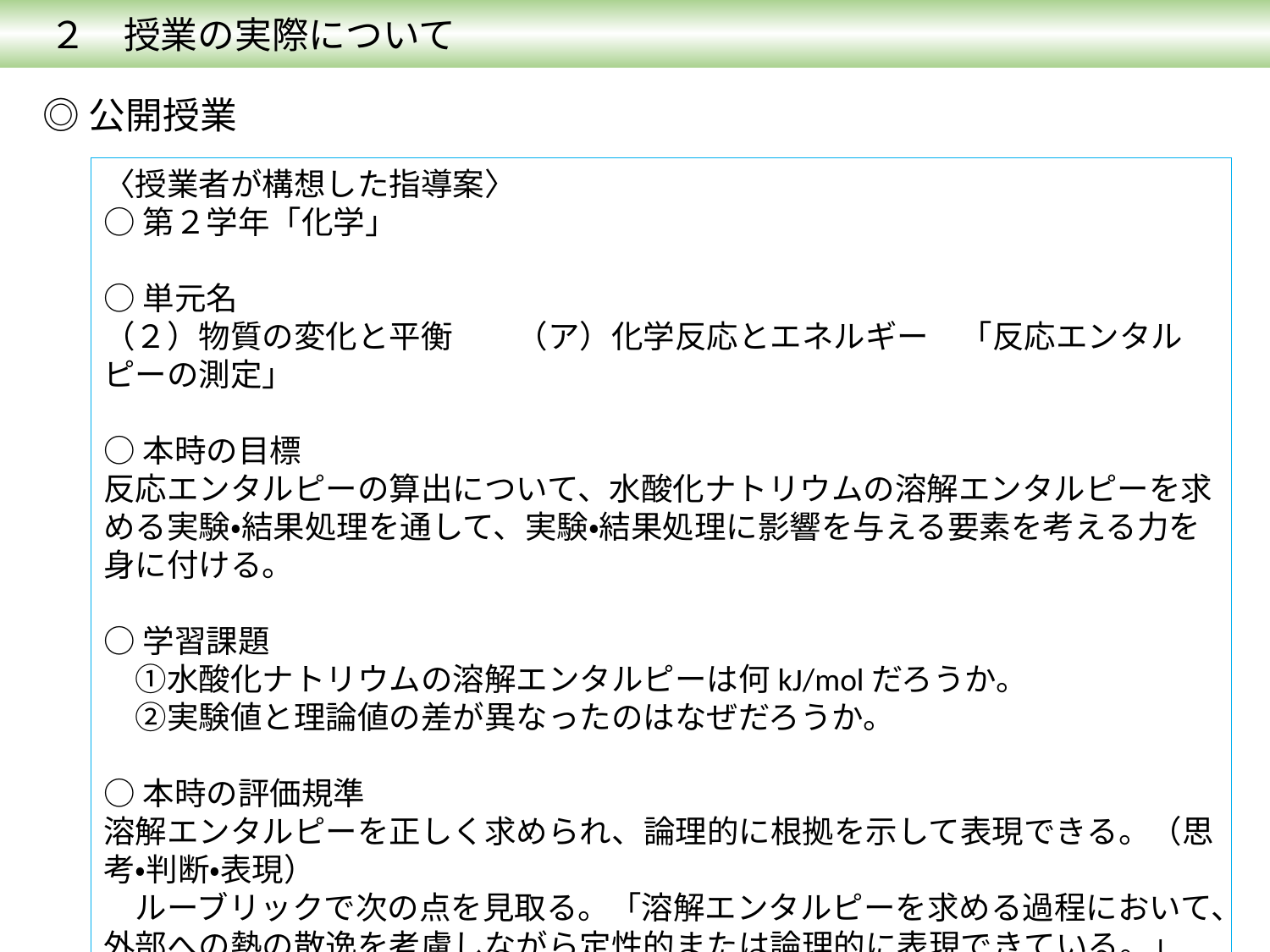

２　授業の実際について
◎公開授業
〈授業者が構想した指導案〉
○第２学年「化学」

○単元名
（２）物質の変化と平衡　　（ア）化学反応とエネルギー　「反応エンタルピーの測定」

○本時の目標
反応エンタルピーの算出について、水酸化ナトリウムの溶解エンタルピーを求める実験・結果処理を通して、実験・結果処理に影響を与える要素を考える力を身に付ける。

○学習課題
　①水酸化ナトリウムの溶解エンタルピーは何kJ/molだろうか。
　②実験値と理論値の差が異なったのはなぜだろうか。

○本時の評価規準
溶解エンタルピーを正しく求められ、論理的に根拠を示して表現できる。（思考・判断・表現）
　ルーブリックで次の点を見取る。「溶解エンタルピーを求める過程において、外部への熱の散逸を考慮しながら定性的または論理的に表現できている。」